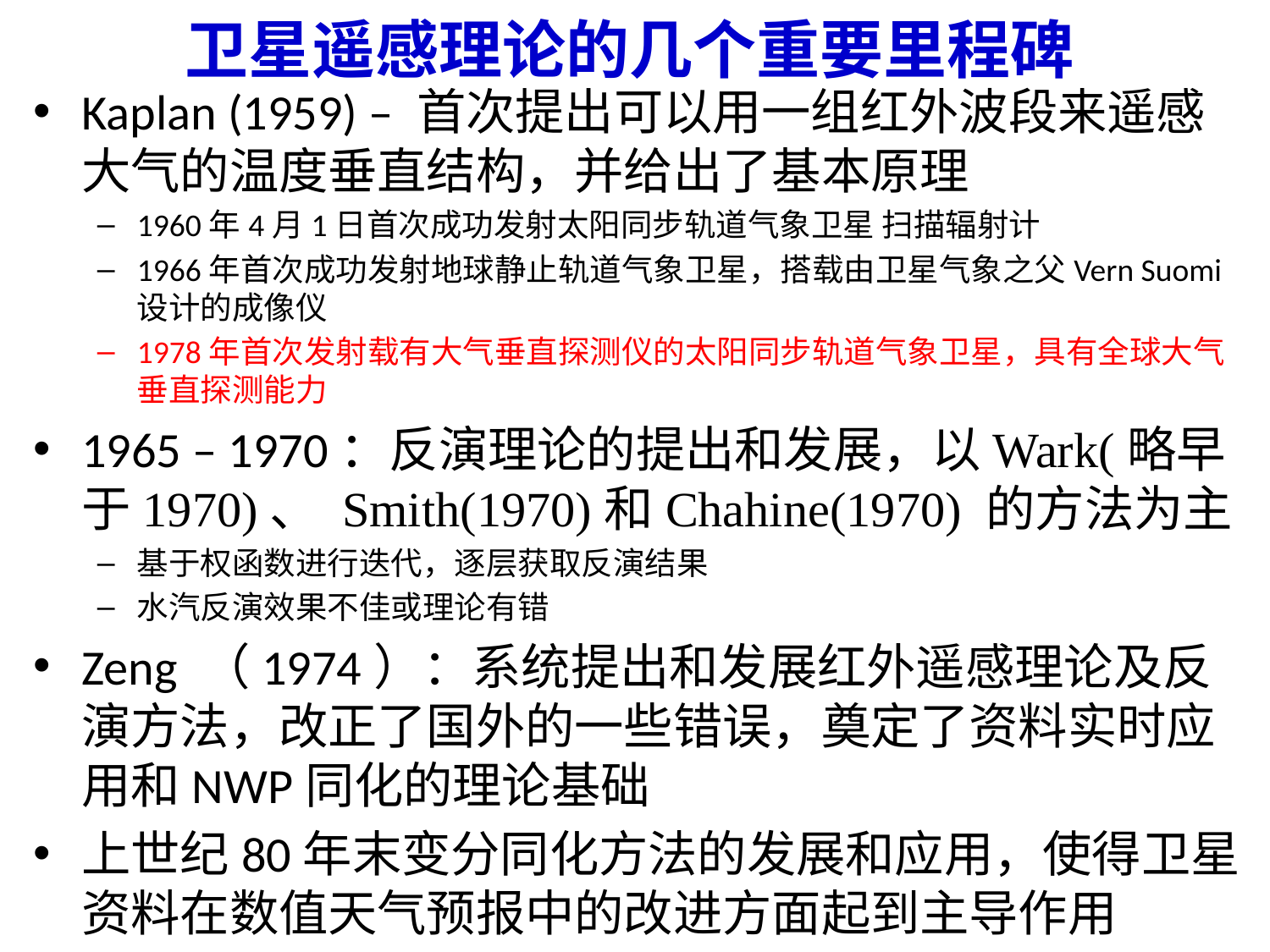

# 卫星遥感理论的几个重要里程碑
Kaplan (1959) – 首次提出可以用一组红外波段来遥感大气的温度垂直结构，并给出了基本原理
1960年4月1日首次成功发射太阳同步轨道气象卫星 扫描辐射计
1966年首次成功发射地球静止轨道气象卫星，搭载由卫星气象之父Vern Suomi设计的成像仪
1978年首次发射载有大气垂直探测仪的太阳同步轨道气象卫星，具有全球大气垂直探测能力
1965 – 1970：反演理论的提出和发展，以Wark(略早于1970)、 Smith(1970)和Chahine(1970) 的方法为主
基于权函数进行迭代，逐层获取反演结果
水汽反演效果不佳或理论有错
Zeng （1974）：系统提出和发展红外遥感理论及反演方法，改正了国外的一些错误，奠定了资料实时应用和NWP同化的理论基础
上世纪80年末变分同化方法的发展和应用，使得卫星资料在数值天气预报中的改进方面起到主导作用